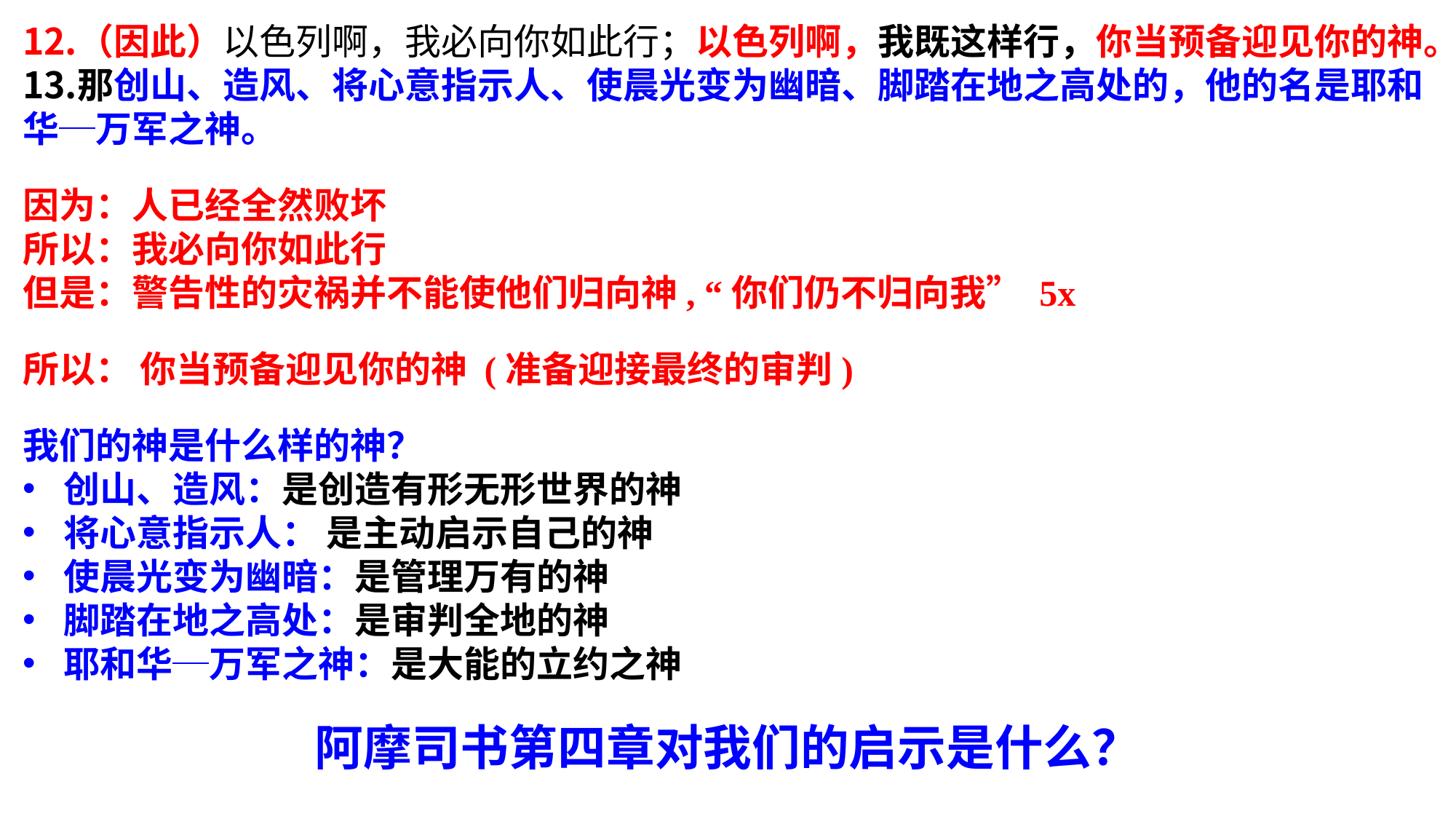

（因此）以色列啊，我必向你如此行；以色列啊，我既这样行，你当预备迎见你的神。
那创山、造风、将心意指示人、使晨光变为幽暗、脚踏在地之高处的，他的名是耶和华─万军之神。

因为：人已经全然败坏
所以：我必向你如此行
但是：警告性的灾祸并不能使他们归向神, “你们仍不归向我” 5x

所以： 你当预备迎见你的神 (准备迎接最终的审判)

我们的神是什么样的神？
创山、造风：是创造有形无形世界的神
将心意指示人： 是主动启示自己的神
使晨光变为幽暗：是管理万有的神
脚踏在地之高处：是审判全地的神
耶和华─万军之神：是大能的立约之神

阿摩司书第四章对我们的启示是什么？